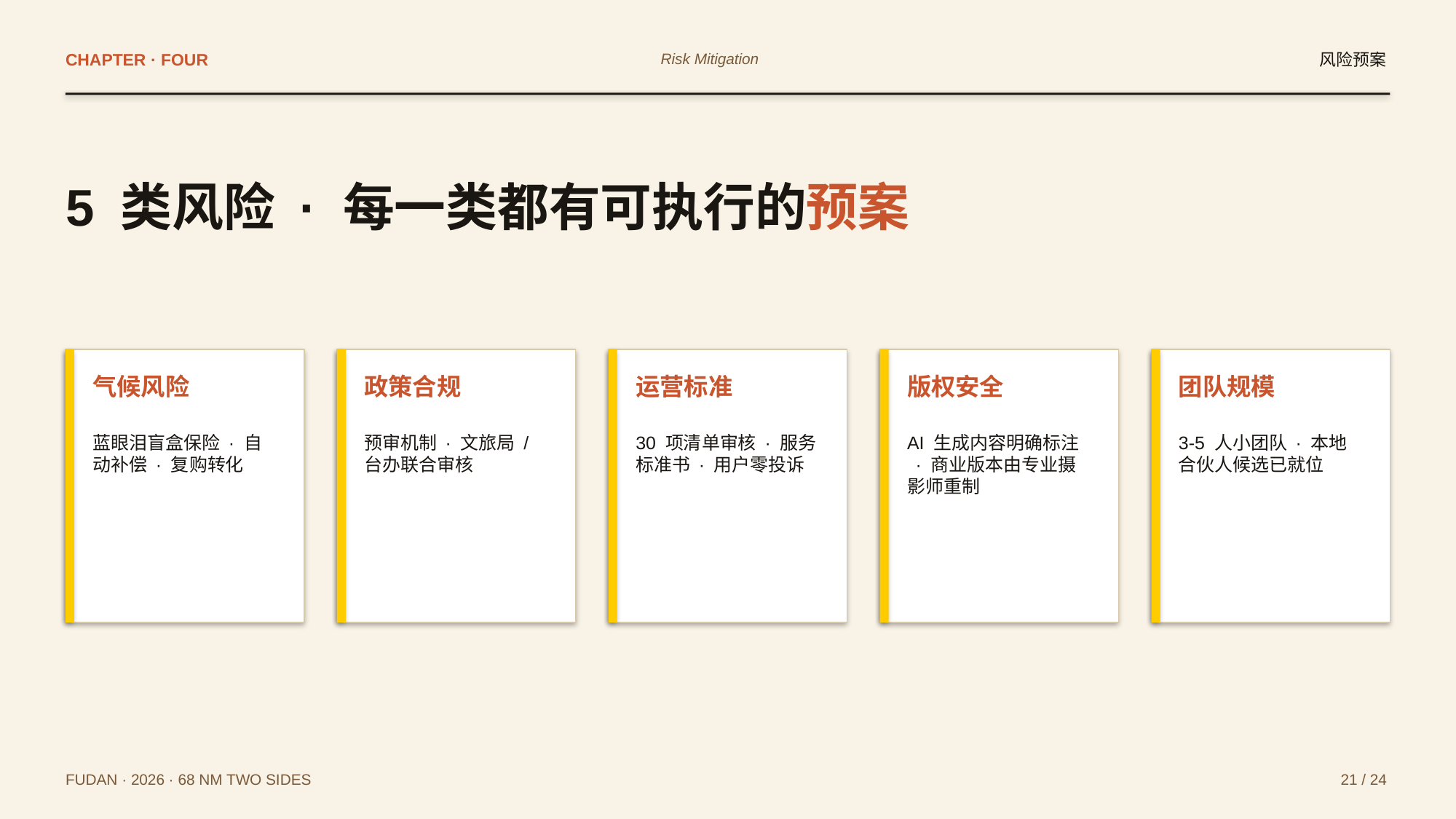

CHAPTER · FOUR
Risk Mitigation
风险预案

5 类风险 · 每一类都有可执行的预案

气候风险
政策合规
运营标准
版权安全
团队规模
蓝眼泪盲盒保险 · 自动补偿 · 复购转化
预审机制 · 文旅局 / 台办联合审核
30 项清单审核 · 服务标准书 · 用户零投诉
AI 生成内容明确标注 · 商业版本由专业摄影师重制
3-5 人小团队 · 本地合伙人候选已就位
FUDAN · 2026 · 68 NM TWO SIDES
21 / 24